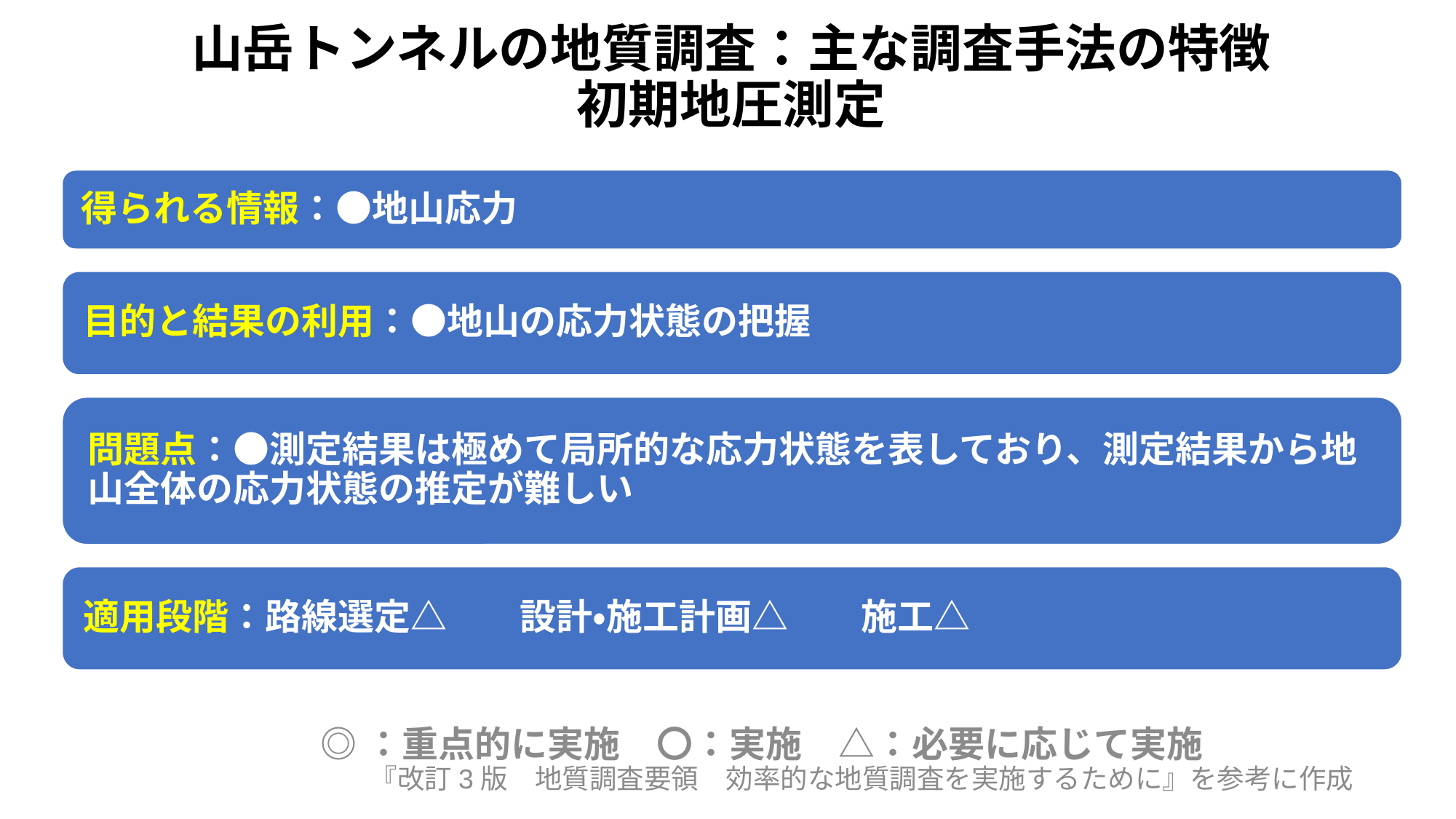

# 山岳トンネルの地質調査：主な調査手法の特徴 初期地圧測定
得られる情報：●地山応力
目的と結果の利用：●地山の応力状態の把握
問題点：●測定結果は極めて局所的な応力状態を表しており、測定結果から地山全体の応力状態の推定が難しい
適用段階：路線選定△　　設計・施工計画△　　施工△
◎：重点的に実施　〇：実施　△：必要に応じて実施
『改訂3版　地質調査要領　効率的な地質調査を実施するために』を参考に作成